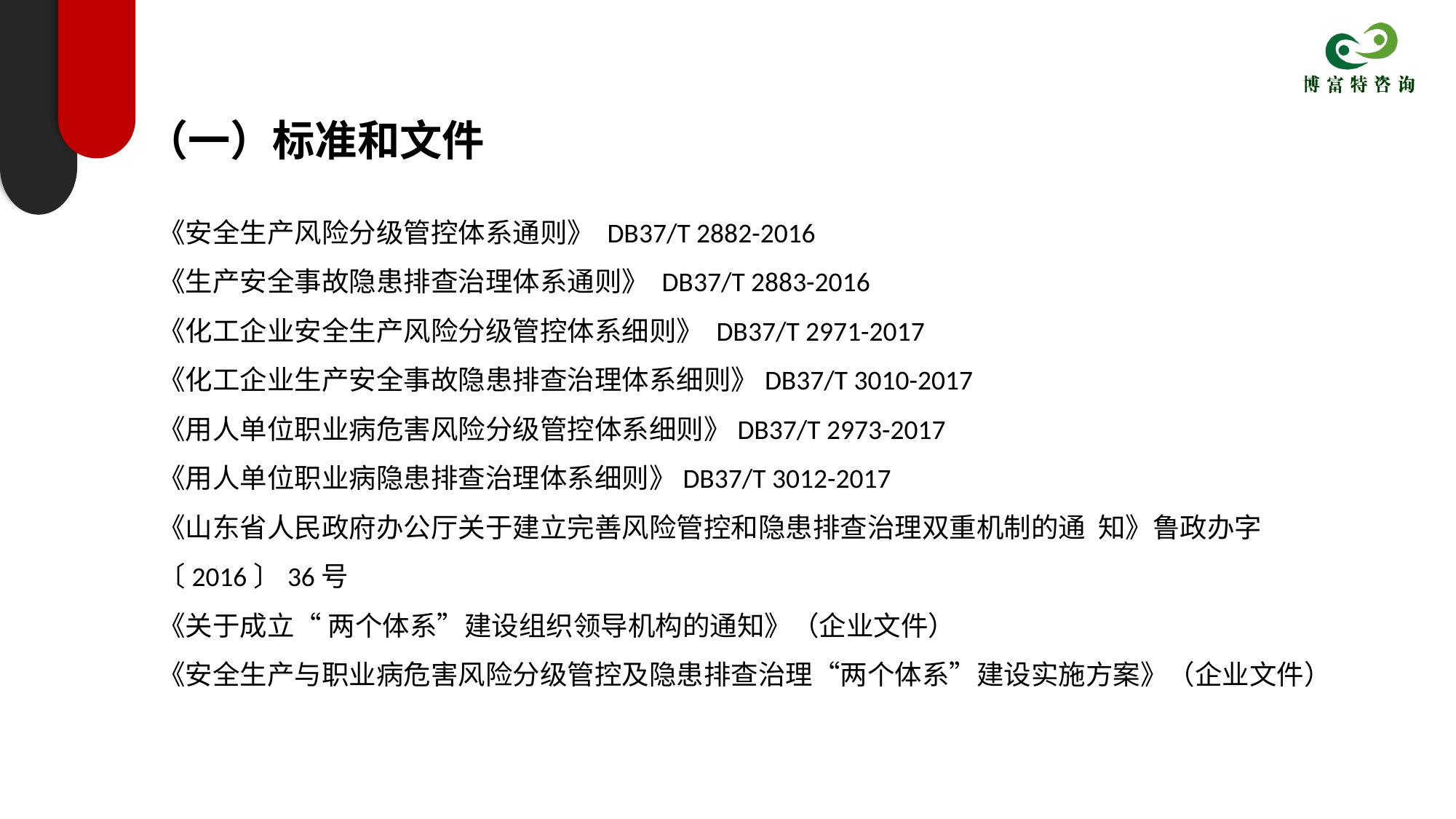

（一）标准和文件
《安全生产风险分级管控体系通则》 DB37/T 2882-2016
《生产安全事故隐患排查治理体系通则》 DB37/T 2883-2016
《化工企业安全生产风险分级管控体系细则》 DB37/T 2971-2017
《化工企业生产安全事故隐患排查治理体系细则》DB37/T 3010-2017
《用人单位职业病危害风险分级管控体系细则》DB37/T 2973-2017
《用人单位职业病隐患排查治理体系细则》DB37/T 3012-2017
《山东省人民政府办公厅关于建立完善风险管控和隐患排查治理双重机制的通  知》鲁政办字〔2016〕36号
《关于成立“ 两个体系”建设组织领导机构的通知》（企业文件）
《安全生产与职业病危害风险分级管控及隐患排查治理“两个体系”建设实施方案》（企业文件）
4